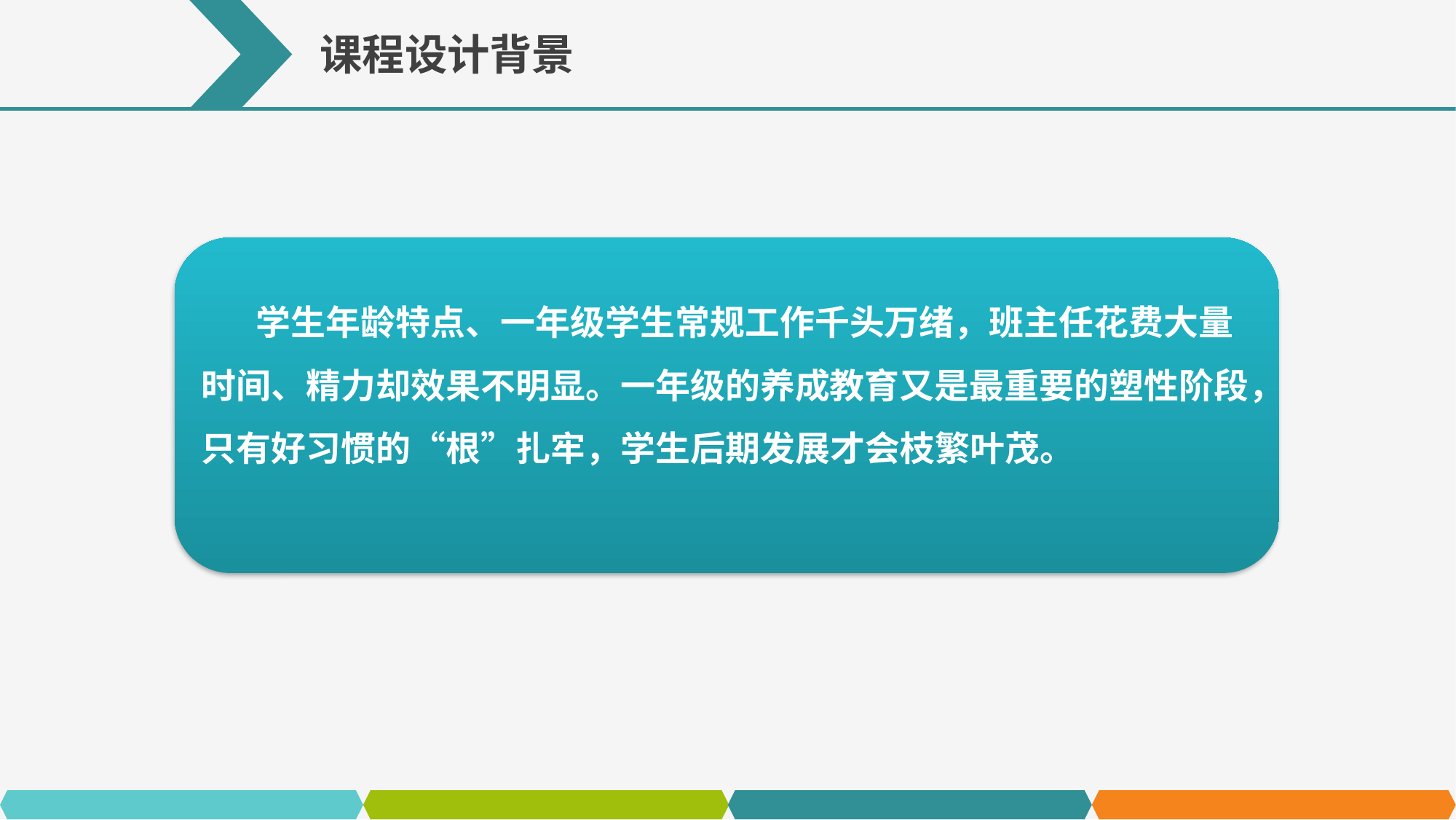

课程设计背景
学生年龄特点、一年级学生常规工作千头万绪，班主任花费大量时间、精力却效果不明显。一年级的养成教育又是最重要的塑性阶段，只有好习惯的“根”扎牢，学生后期发展才会枝繁叶茂。